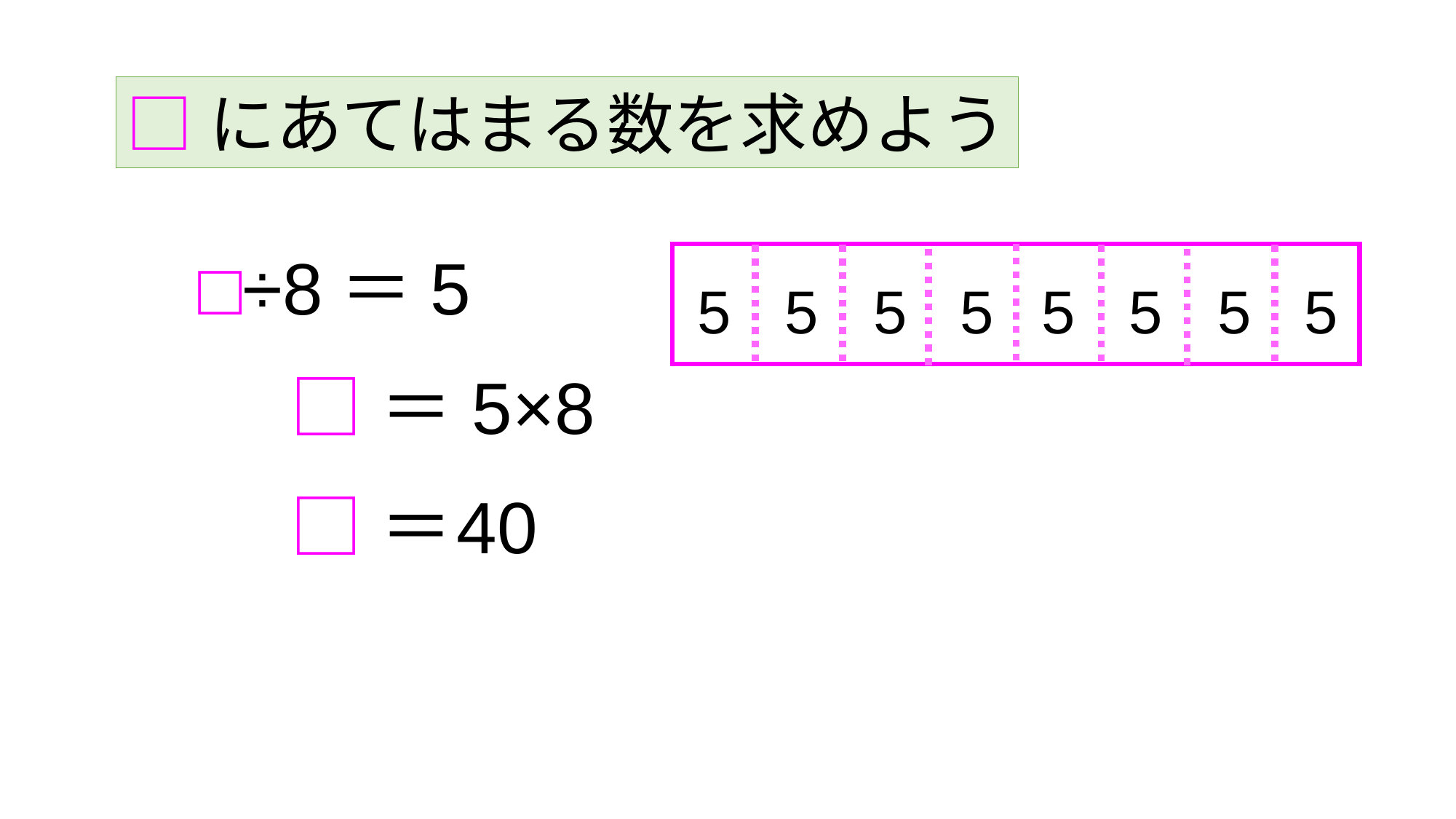

□にあてはまる数を求めよう
□÷8＝5

5
5
5
5
5
5
5
5
□＝
5×8
□＝
40